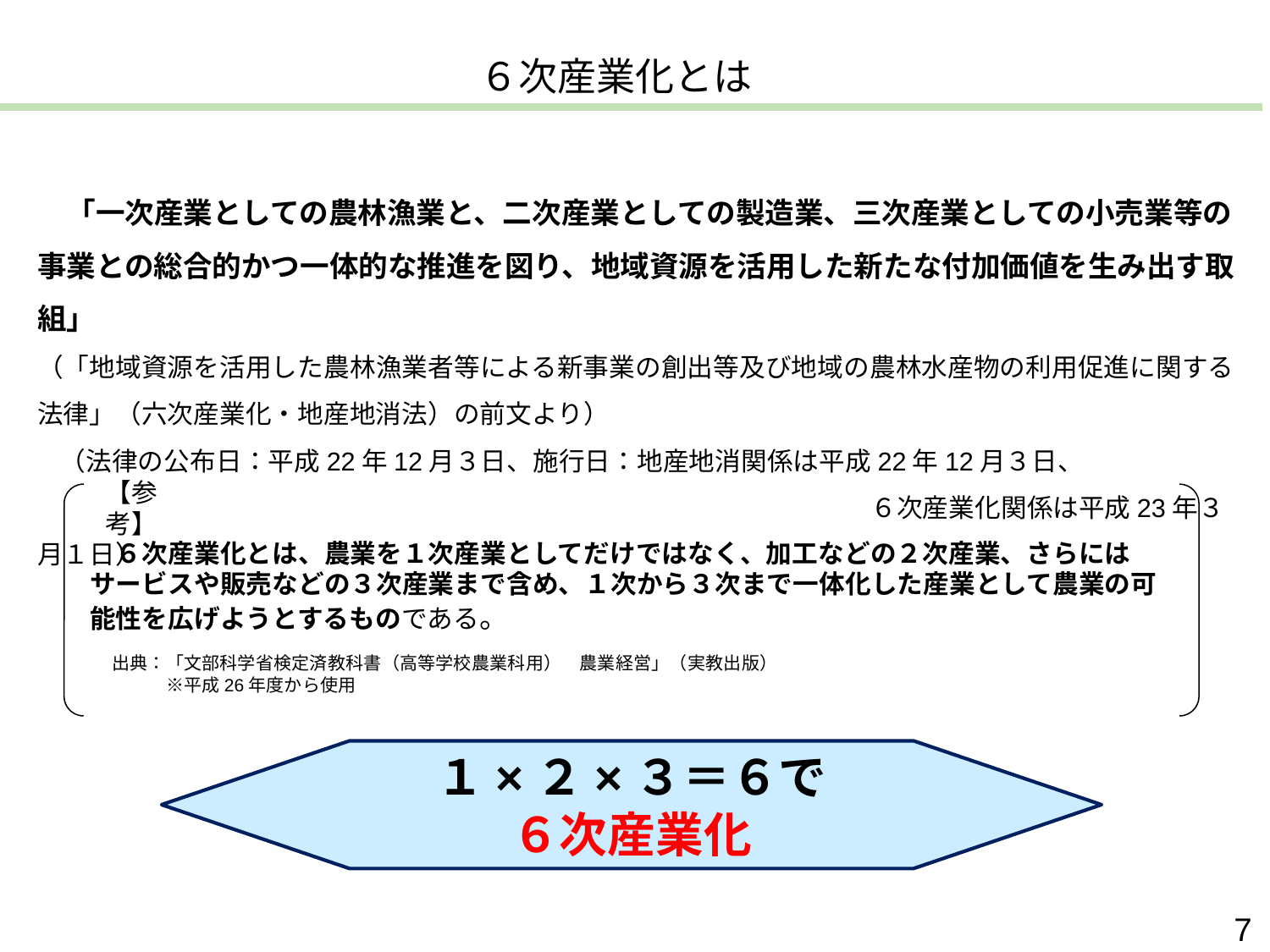

# ６次産業化とは
　「一次産業としての農林漁業と、二次産業としての製造業、三次産業としての小売業等の事業との総合的かつ一体的な推進を図り、地域資源を活用した新たな付加価値を生み出す取組」
（「地域資源を活用した農林漁業者等による新事業の創出等及び地域の農林水産物の利用促進に関する法律」（六次産業化・地産地消法）の前文より）
　（法律の公布日：平成22年12月３日、施行日：地産地消関係は平成22年12月３日、
　　　　　　　　　　　　　　　　　　　　　　　　　　　　　　　　６次産業化関係は平成23年３月１日）

【参考】
　６次産業化とは、農業を１次産業としてだけではなく、加工などの２次産業、さらにはサービスや販売などの３次産業まで含め、１次から３次まで一体化した産業として農業の可能性を広げようとするものである。
出典：「文部科学省検定済教科書（高等学校農業科用）　農業経営」（実教出版）
　　　※平成26年度から使用
１×２×３＝６で
６次産業化
7